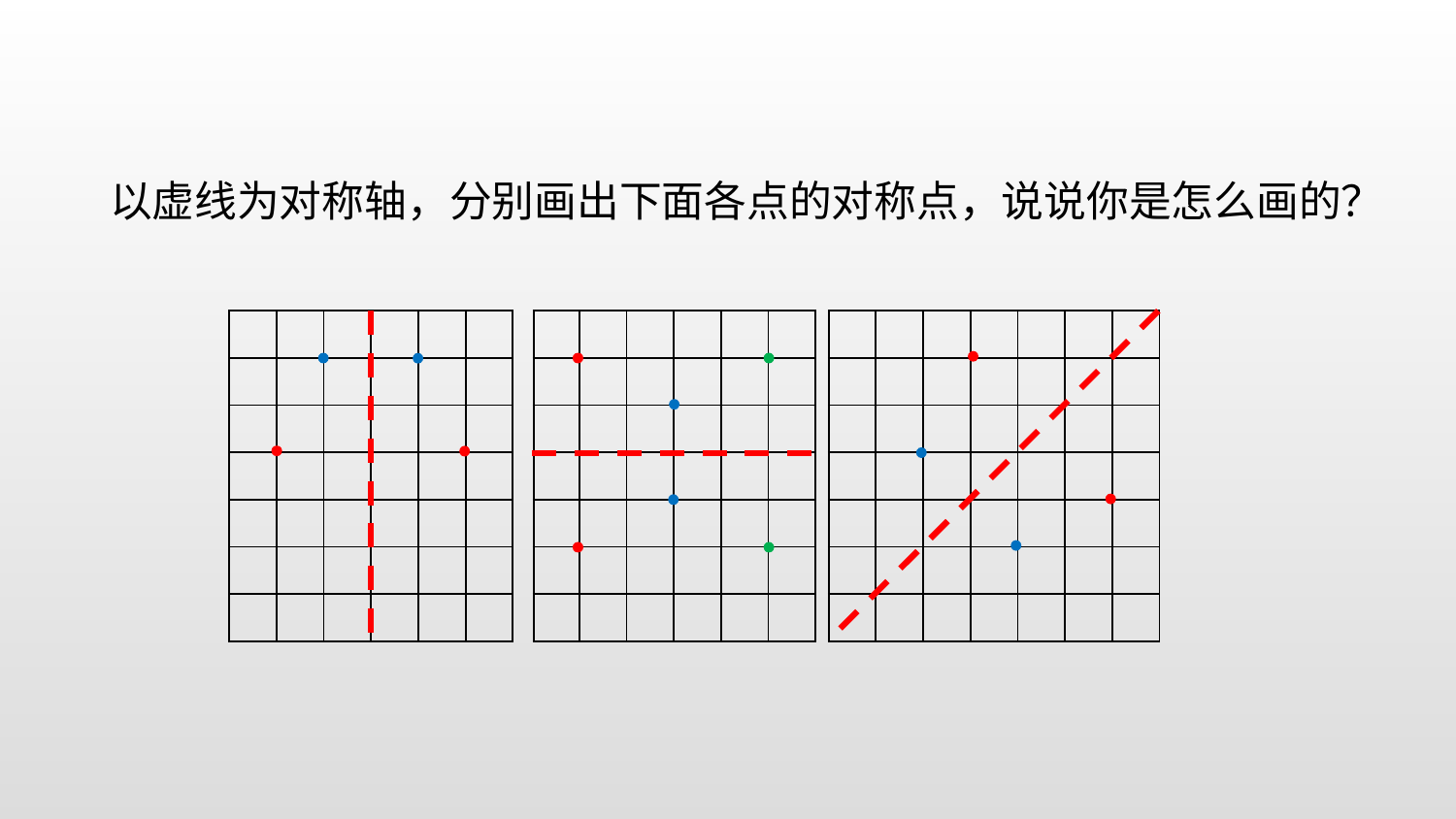

以虚线为对称轴，分别画出下面各点的对称点，说说你是怎么画的？
|  |  |  |  |  |  |
| --- | --- | --- | --- | --- | --- |
|  |  |  |  |  |  |
|  |  |  |  |  |  |
|  |  |  |  |  |  |
|  |  |  |  |  |  |
|  |  |  |  |  |  |
|  |  |  |  |  |  |
|  |  |  |  |  |  |
| --- | --- | --- | --- | --- | --- |
|  |  |  |  |  |  |
|  |  |  |  |  |  |
|  |  |  |  |  |  |
|  |  |  |  |  |  |
|  |  |  |  |  |  |
|  |  |  |  |  |  |
|  |  |  |  |  |  |  |
| --- | --- | --- | --- | --- | --- | --- |
|  |  |  |  |  |  |  |
|  |  |  |  |  |  |  |
|  |  |  |  |  |  |  |
|  |  |  |  |  |  |  |
|  |  |  |  |  |  |  |
|  |  |  |  |  |  |  |